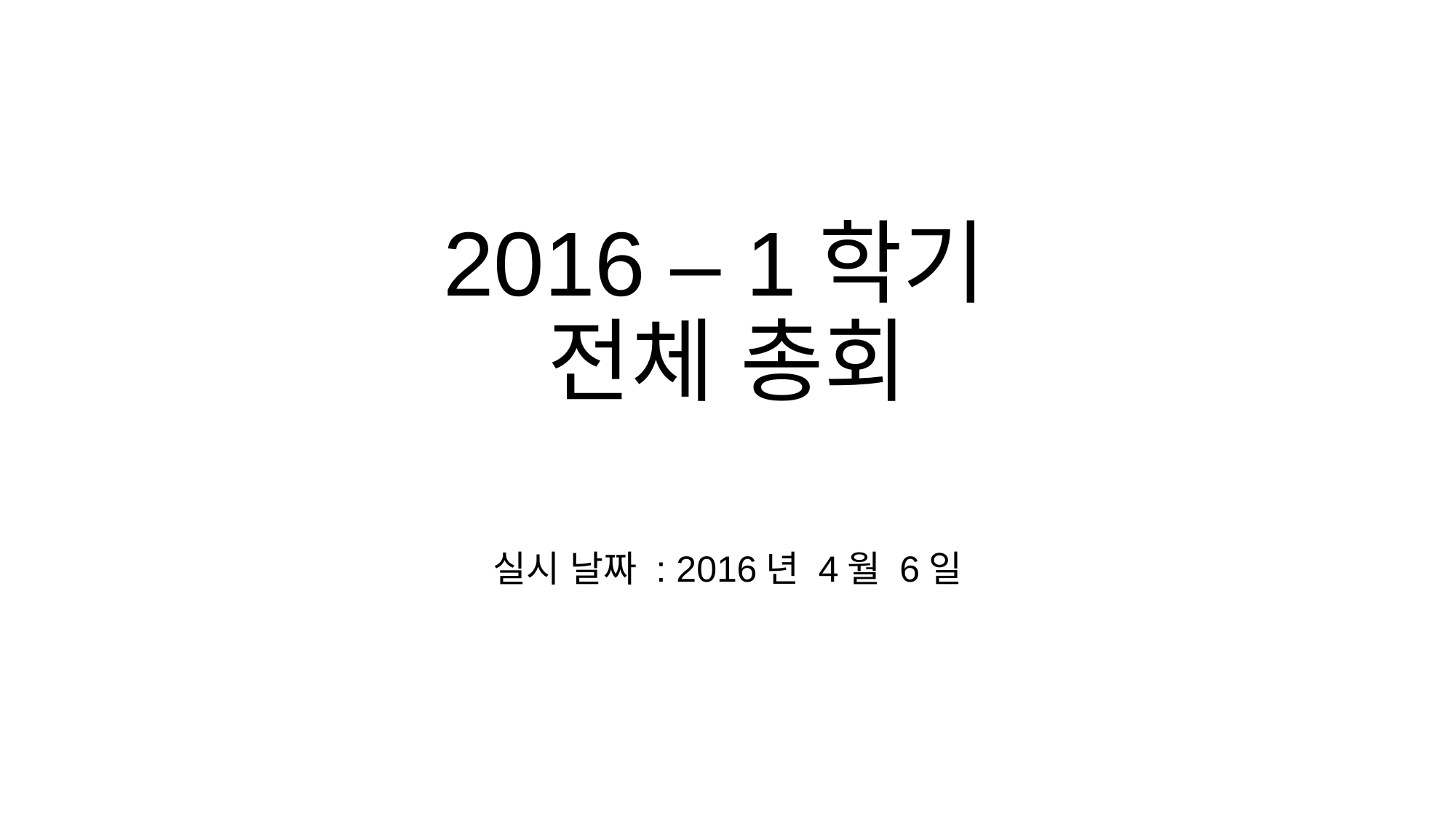

# 2016 – 1학기 전체 총회
실시 날짜 : 2016년 4월 6일